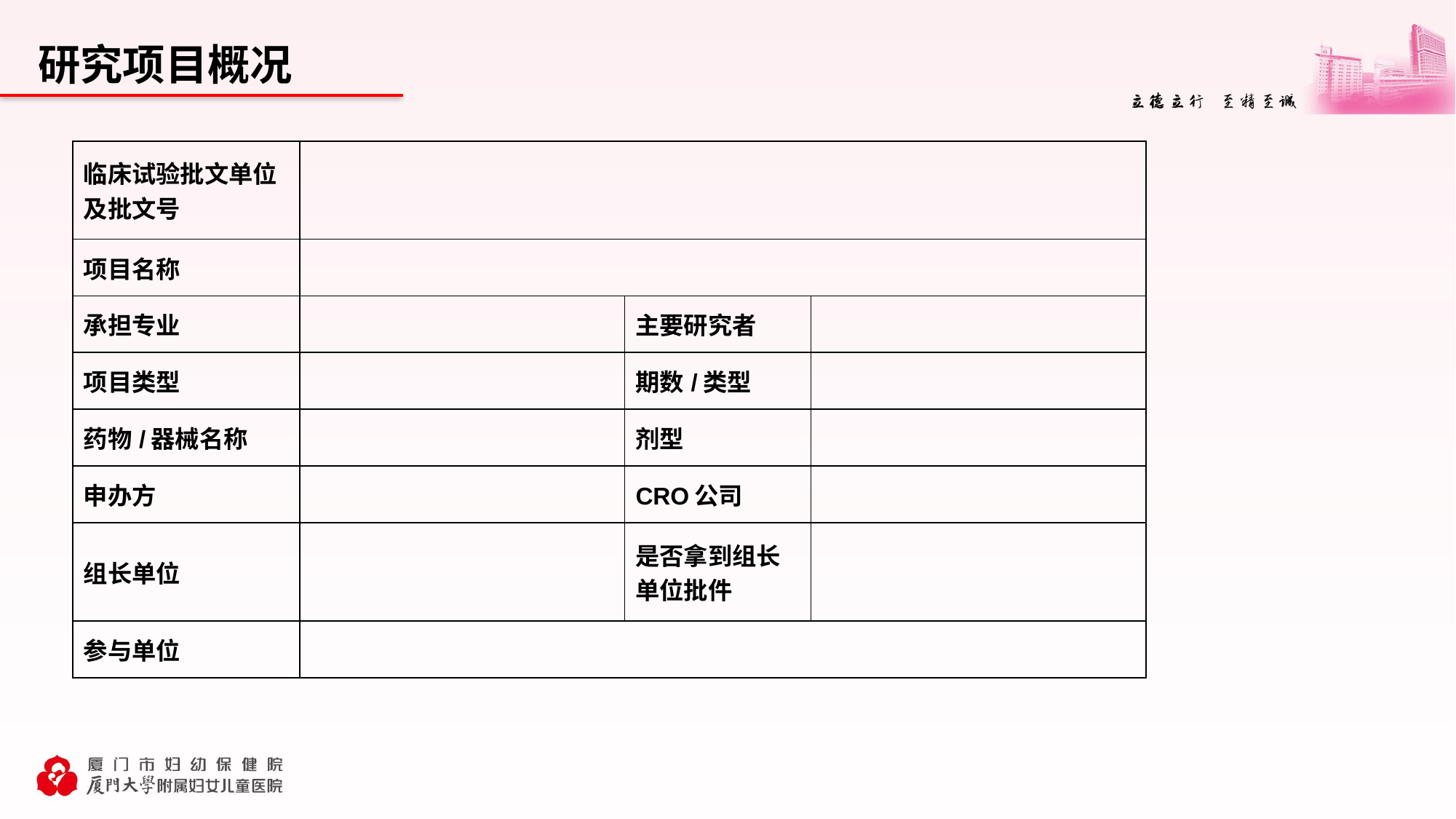

研究项目概况
| 临床试验批文单位及批文号 |  |  |  |
| --- | --- | --- | --- |
| 项目名称 |  |  |  |
| 承担专业 |  | 主要研究者 |  |
| 项目类型 |  | 期数/类型 |  |
| 药物/器械名称 |  | 剂型 |  |
| 申办方 |  | CRO公司 |  |
| 组长单位 |  | 是否拿到组长单位批件 |  |
| 参与单位 |  |  |  |